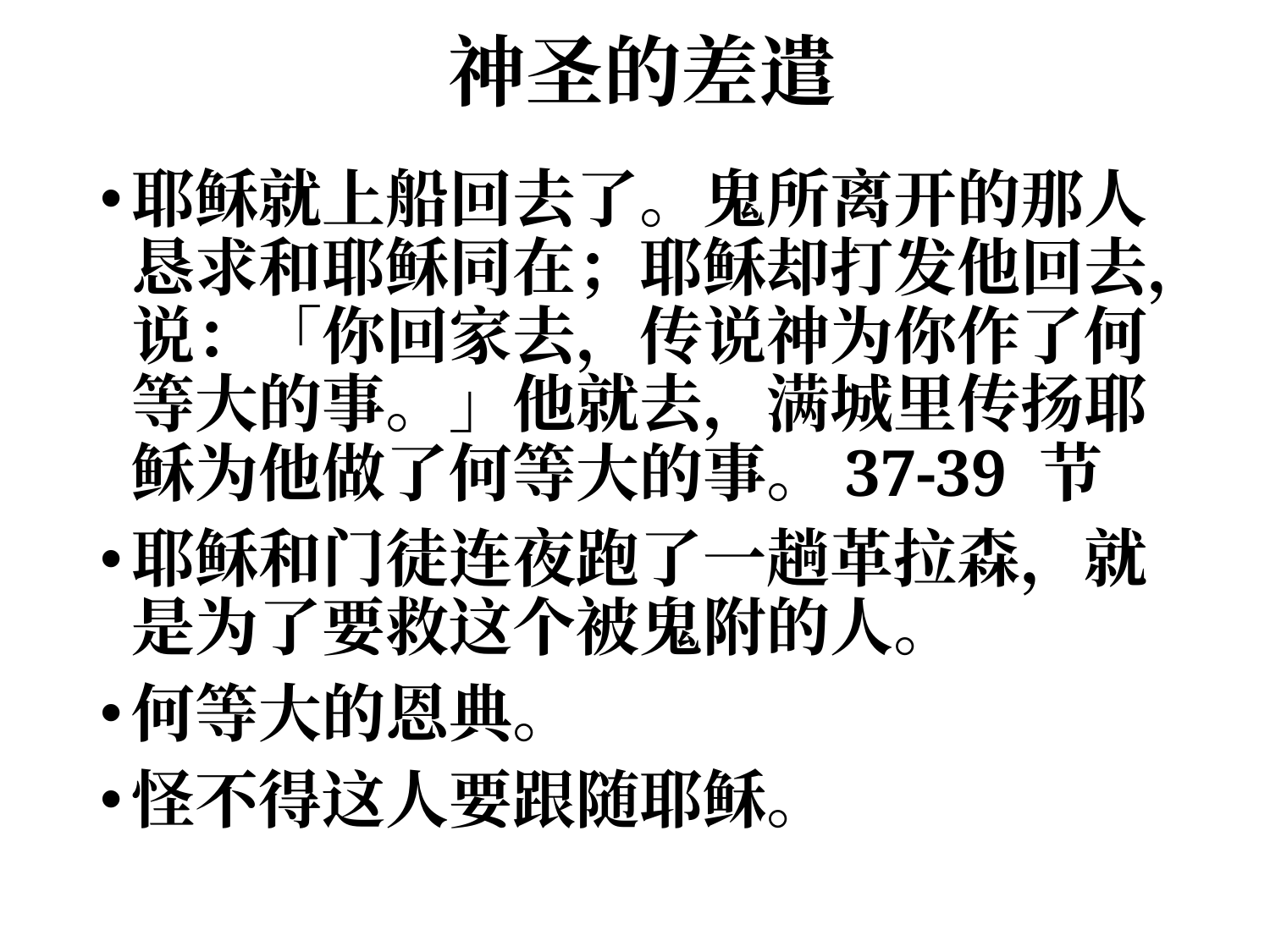

神圣的差遣
耶稣就上船回去了。鬼所离开的那人恳求和耶稣同在；耶稣却打发他回去，说：「你回家去，传说神为你作了何等大的事。」他就去，满城里传扬耶稣为他做了何等大的事。37-39 节
耶稣和门徒连夜跑了一趟革拉森，就是为了要救这个被鬼附的人。
何等大的恩典。
怪不得这人要跟随耶稣。